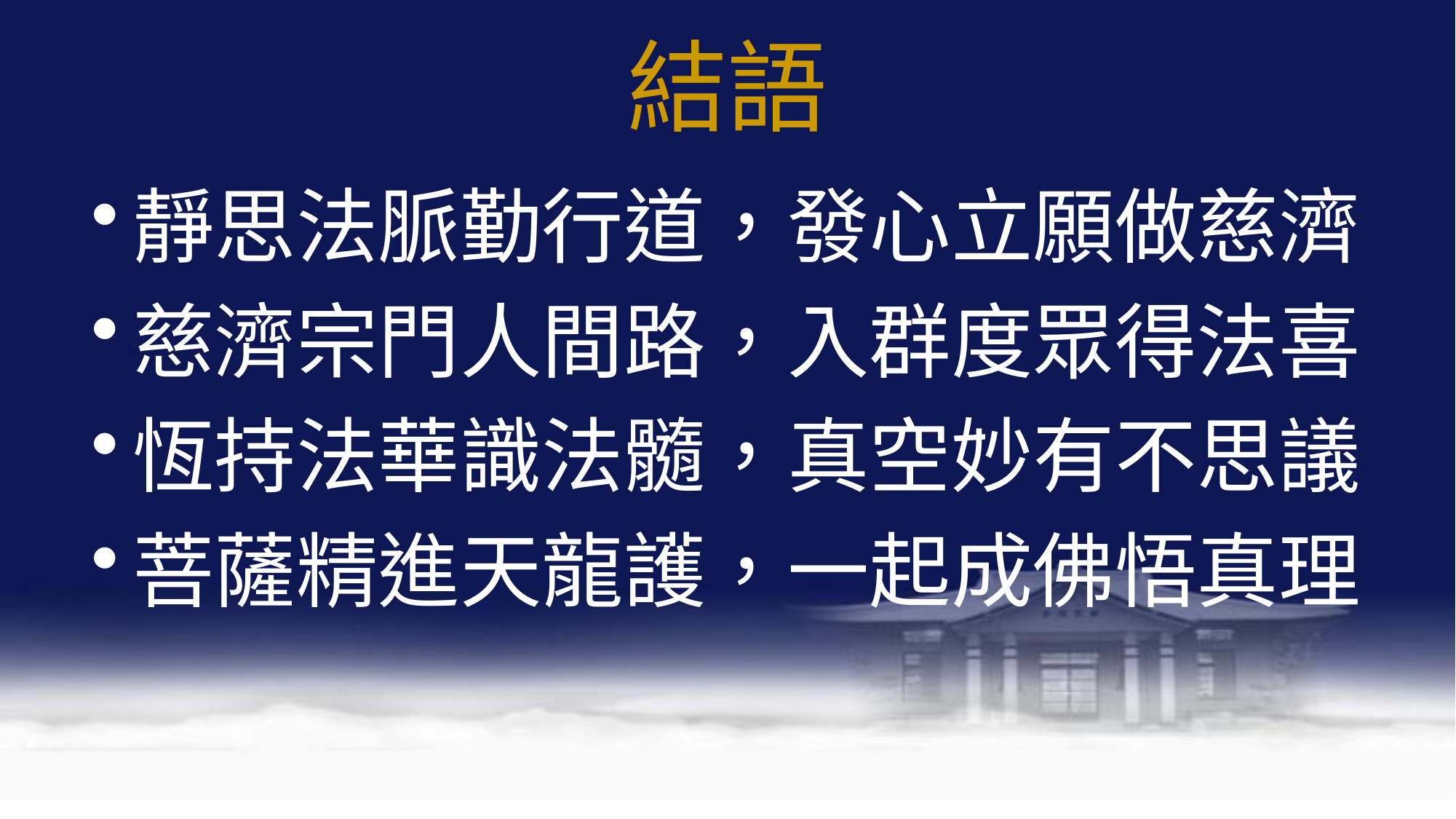

# 結語
靜思法脈勤行道，發心立願做慈濟
慈濟宗門人間路，入群度眾得法喜
恆持法華識法髓，真空妙有不思議
菩薩精進天龍護，一起成佛悟真理